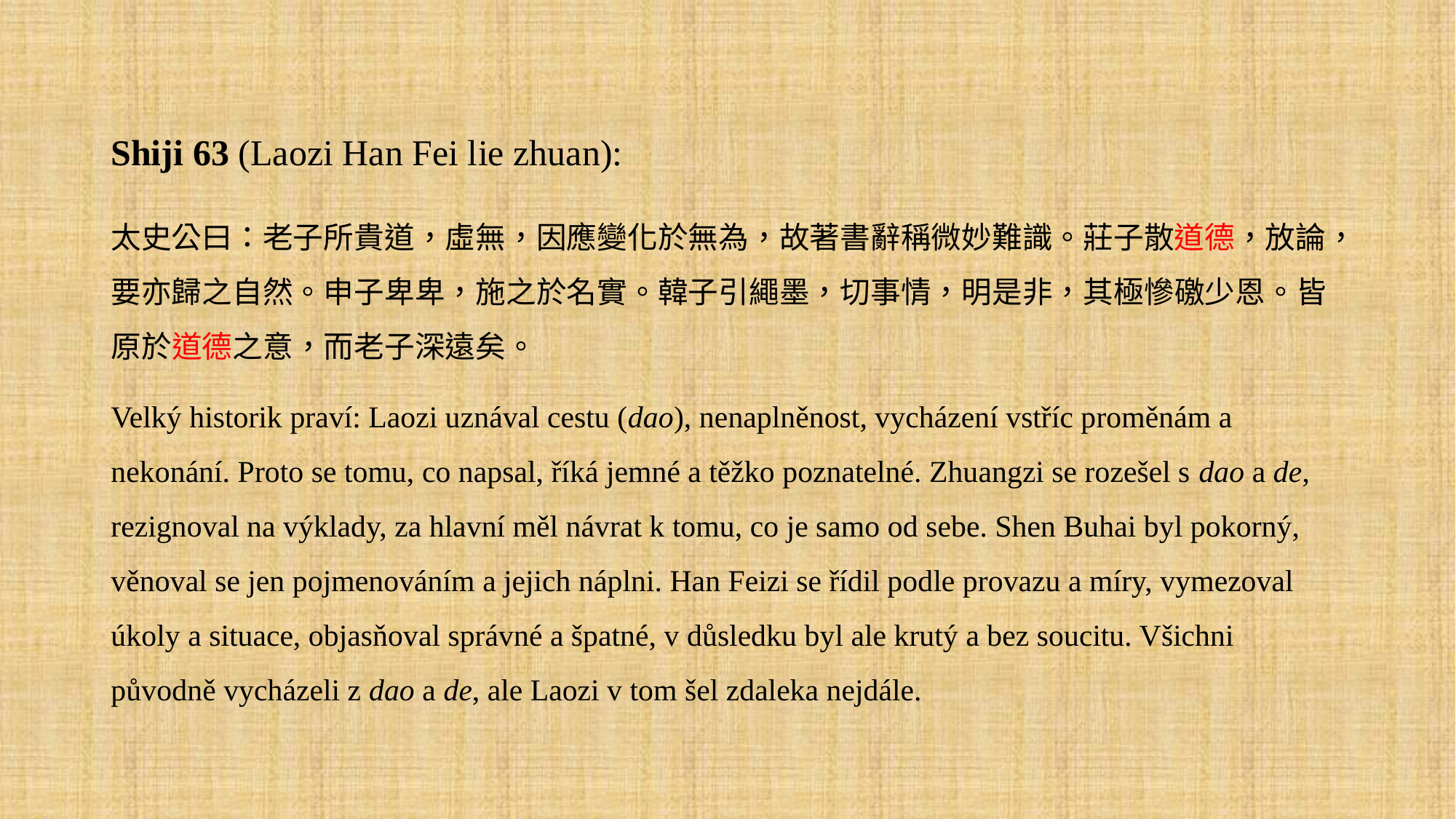

Shiji 63 (Laozi Han Fei lie zhuan):
太史公曰：老子所貴道，虛無，因應變化於無為，故著書辭稱微妙難識。莊子散道德，放論，要亦歸之自然。申子卑卑，施之於名實。韓子引繩墨，切事情，明是非，其極慘礉少恩。皆原於道德之意，而老子深遠矣。
Velký historik praví: Laozi uznával cestu (dao), nenaplněnost, vycházení vstříc proměnám a nekonání. Proto se tomu, co napsal, říká jemné a těžko poznatelné. Zhuangzi se rozešel s dao a de, rezignoval na výklady, za hlavní měl návrat k tomu, co je samo od sebe. Shen Buhai byl pokorný, věnoval se jen pojmenováním a jejich náplni. Han Feizi se řídil podle provazu a míry, vymezoval úkoly a situace, objasňoval správné a špatné, v důsledku byl ale krutý a bez soucitu. Všichni původně vycházeli z dao a de, ale Laozi v tom šel zdaleka nejdále.